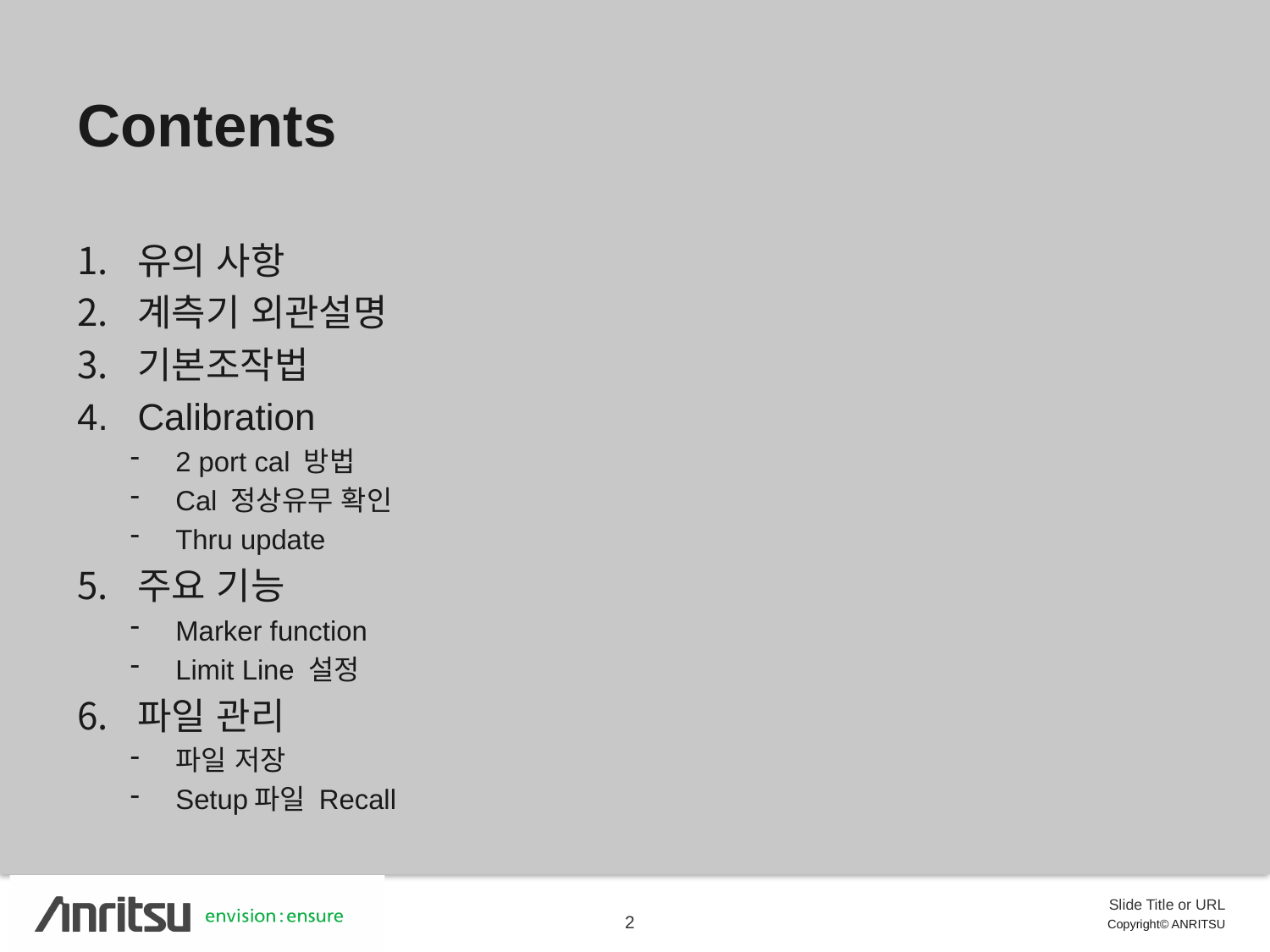

# Contents
유의 사항
계측기 외관설명
기본조작법
Calibration
2 port cal 방법
Cal 정상유무 확인
Thru update
주요 기능
Marker function
Limit Line 설정
파일 관리
파일 저장
Setup파일 Recall
Slide Title or URL
2